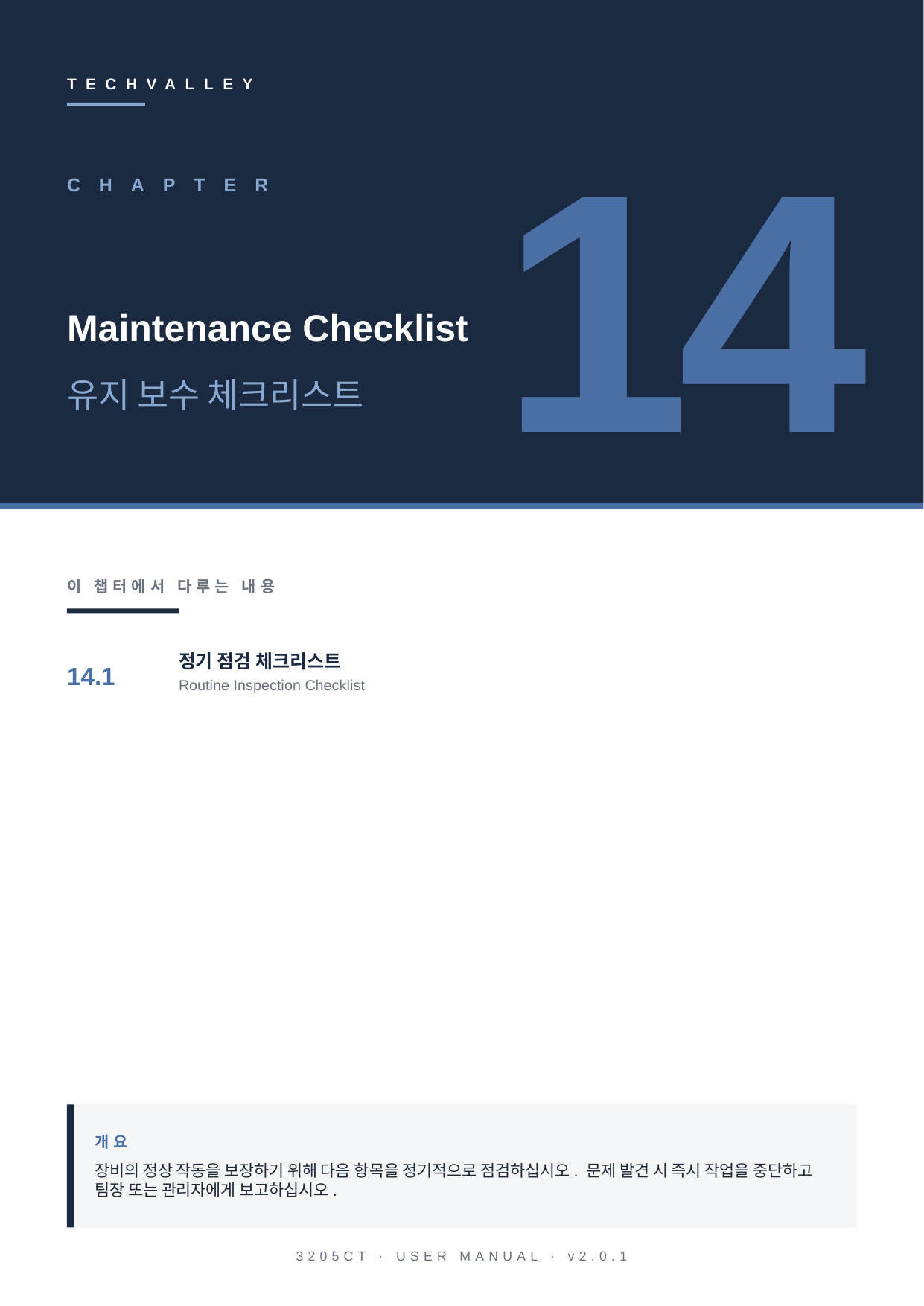

TECHVALLEY

14
CHAPTER
Maintenance Checklist
유지 보수 체크리스트

이 챕터에서 다루는 내용

14.1
정기 점검 체크리스트
Routine Inspection Checklist

개요
장비의 정상 작동을 보장하기 위해 다음 항목을 정기적으로 점검하십시오. 문제 발견 시 즉시 작업을 중단하고 팀장 또는 관리자에게 보고하십시오.
3205CT · USER MANUAL · v2.0.1